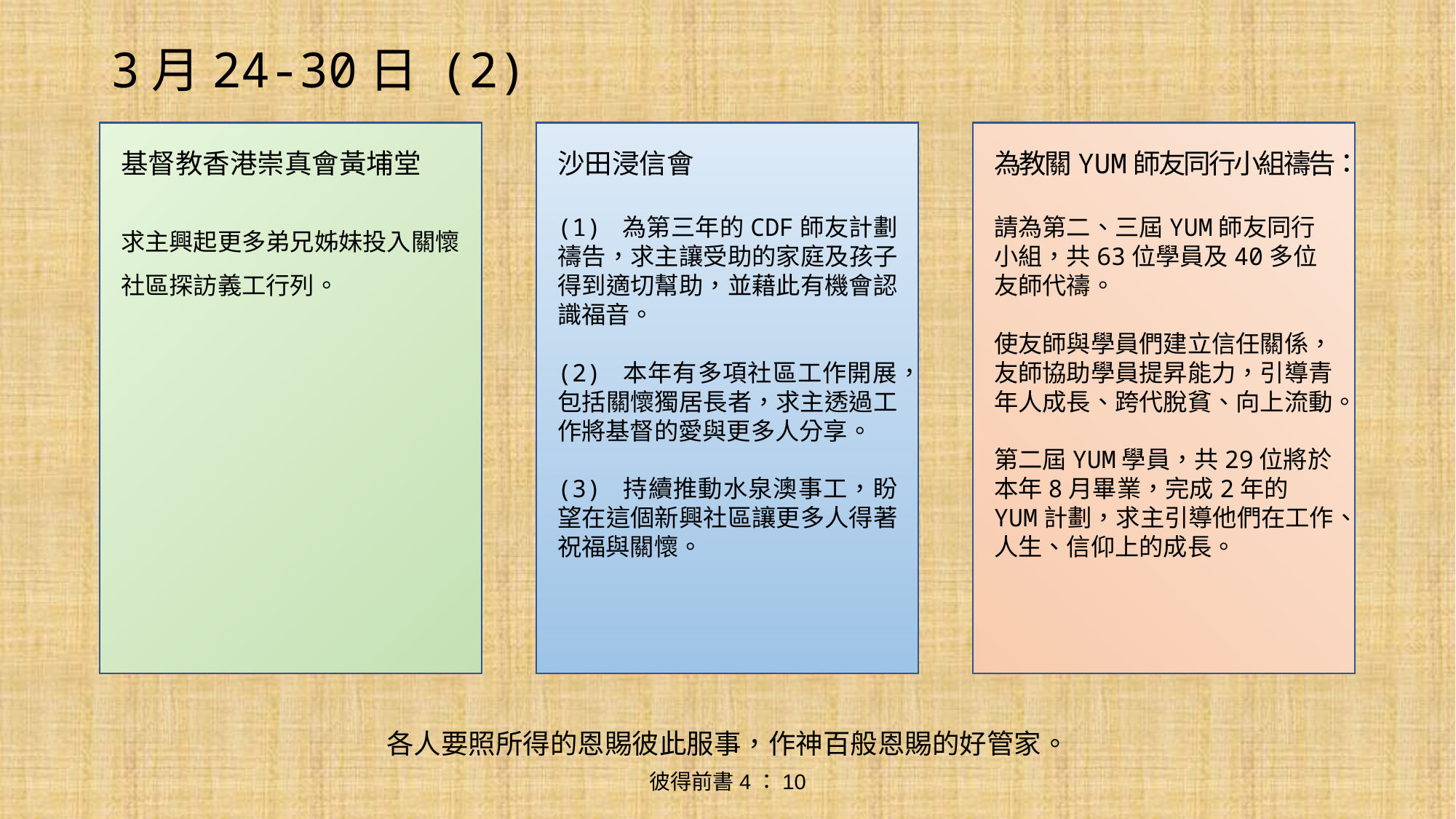

# 3月24-30日 (2)

基督教香港崇真會黃埔堂

求主興起更多弟兄姊妹投入關懷社區探訪義工行列。
沙田浸信會

(1) 為第三年的CDF師友計劃禱告，求主讓受助的家庭及孩子得到適切幫助，並藉此有機會認識福音。

(2) 本年有多項社區工作開展，包括關懷獨居長者，求主透過工作將基督的愛與更多人分享。

(3) 持續推動水泉澳事工，盼望在這個新興社區讓更多人得著祝福與關懷。

為教關YUM師友同行小組禱告：

請為第二、三屆YUM師友同行小組，共63位學員及40多位友師代禱。

使友師與學員們建立信任關係，友師協助學員提昇能力，引導青年人成長、跨代脫貧、向上流動。

第二屆YUM學員，共29位將於本年8月畢業，完成2年的YUM計劃，求主引導他們在工作、人生、信仰上的成長。
各人要照所得的恩賜彼此服事，作神百般恩賜的好管家。
彼得前書4：10